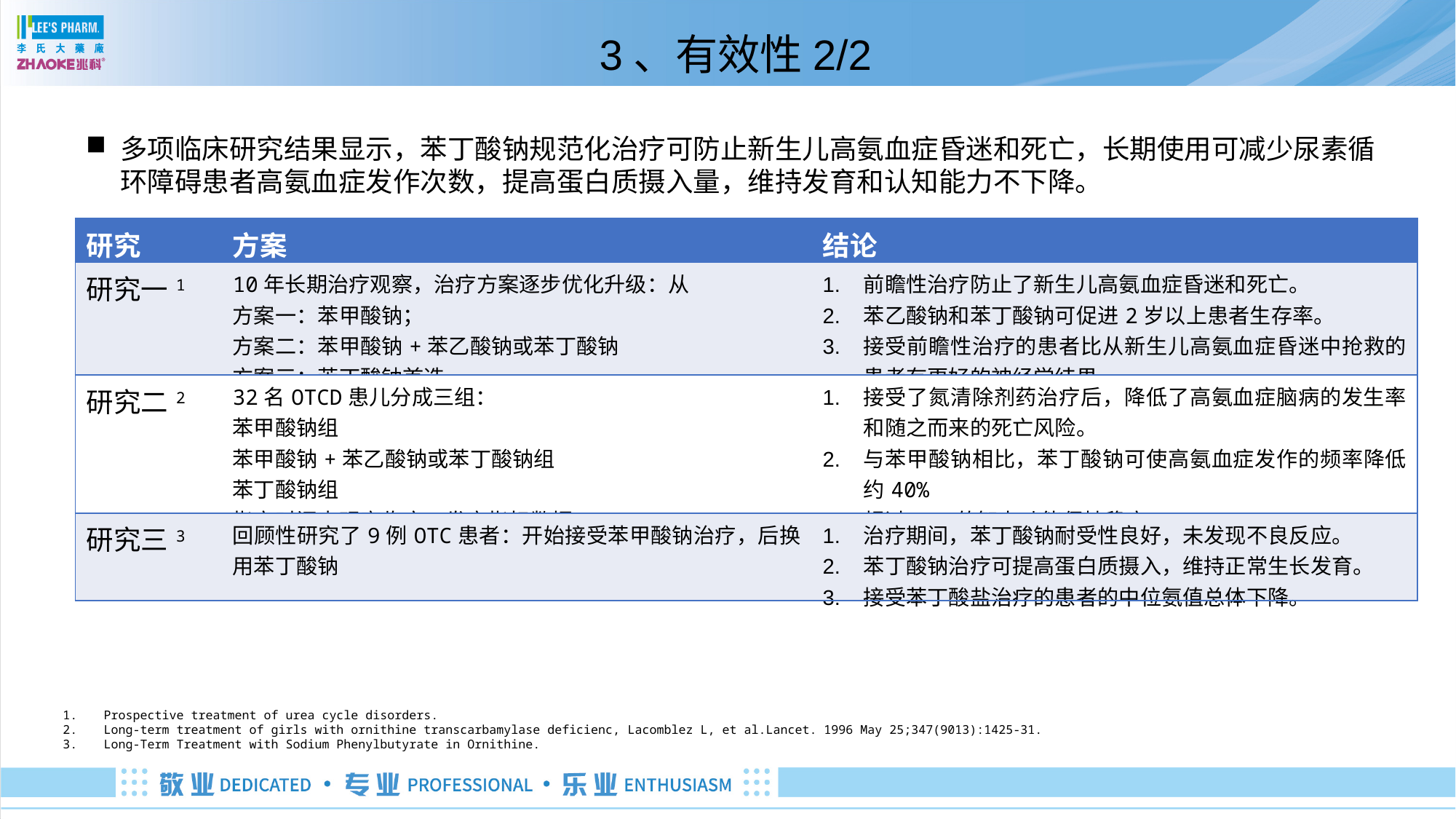

# 3、有效性2/2
多项临床研究结果显示，苯丁酸钠规范化治疗可防止新生儿高氨血症昏迷和死亡，长期使用可减少尿素循环障碍患者高氨血症发作次数，提高蛋白质摄入量，维持发育和认知能力不下降。
| 研究 | 方案 | 结论 |
| --- | --- | --- |
| 研究一1 | 10年长期治疗观察，治疗方案逐步优化升级：从 方案一：苯甲酸钠； 方案二：苯甲酸钠+苯乙酸钠或苯丁酸钠 方案三：苯丁酸钠首选 | 前瞻性治疗防止了新生儿高氨血症昏迷和死亡。 苯乙酸钠和苯丁酸钠可促进2岁以上患者生存率。 接受前瞻性治疗的患者比从新生儿高氨血症昏迷中抢救的患者有更好的神经学结果。 |
| 研究二2 | 32名OTCD患儿分成三组： 苯甲酸钠组 苯甲酸钠+苯乙酸钠或苯丁酸钠组 苯丁酸钠组 指定时间内观察临床、发育指标数据 | 接受了氮清除剂药治疗后，降低了高氨血症脑病的发生率和随之而来的死亡风险。 与苯甲酸钠相比，苯丁酸钠可使高氨血症发作的频率降低约40% 超过80%的智力功能保持稳定。 |
| 研究三3 | 回顾性研究了9例OTC患者：开始接受苯甲酸钠治疗，后换用苯丁酸钠 | 治疗期间，苯丁酸钠耐受性良好，未发现不良反应。 苯丁酸钠治疗可提高蛋白质摄入，维持正常生长发育。 接受苯丁酸盐治疗的患者的中位氨值总体下降。 |
Prospective treatment of urea cycle disorders.
Long-term treatment of girls with ornithine transcarbamylase deficienc, Lacomblez L, et al.Lancet. 1996 May 25;347(9013):1425-31.
Long-Term Treatment with Sodium Phenylbutyrate in Ornithine.